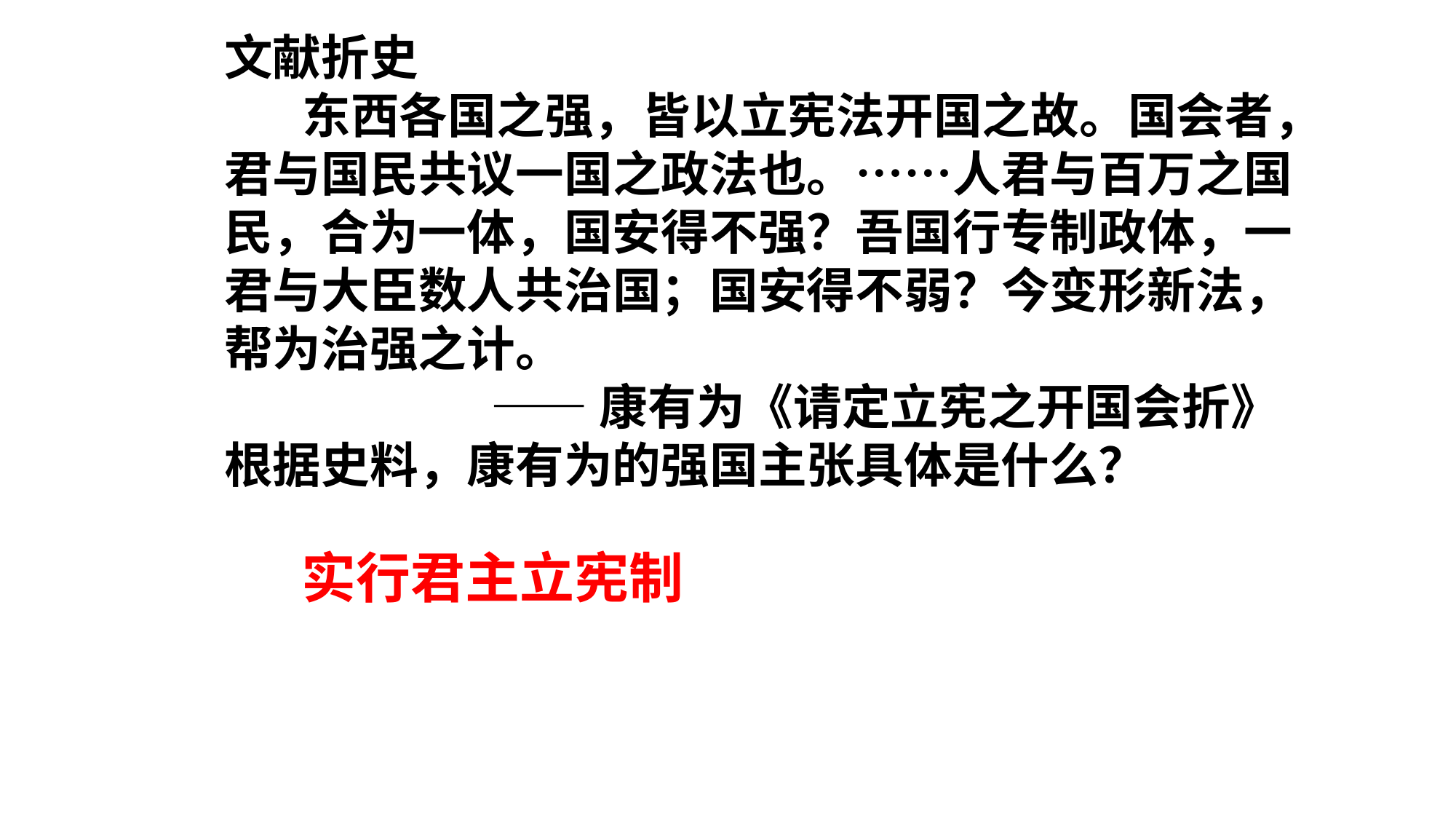

文献折史
      东西各国之强，皆以立宪法开国之故。国会者，
君与国民共议一国之政法也。……人君与百万之国
民，合为一体，国安得不强？吾国行专制政体，一
君与大臣数人共治国；国安得不弱？今变形新法，
帮为治强之计。
                        ——康有为《请定立宪之开国会折》
根据史料，康有为的强国主张具体是什么？
实行君主立宪制